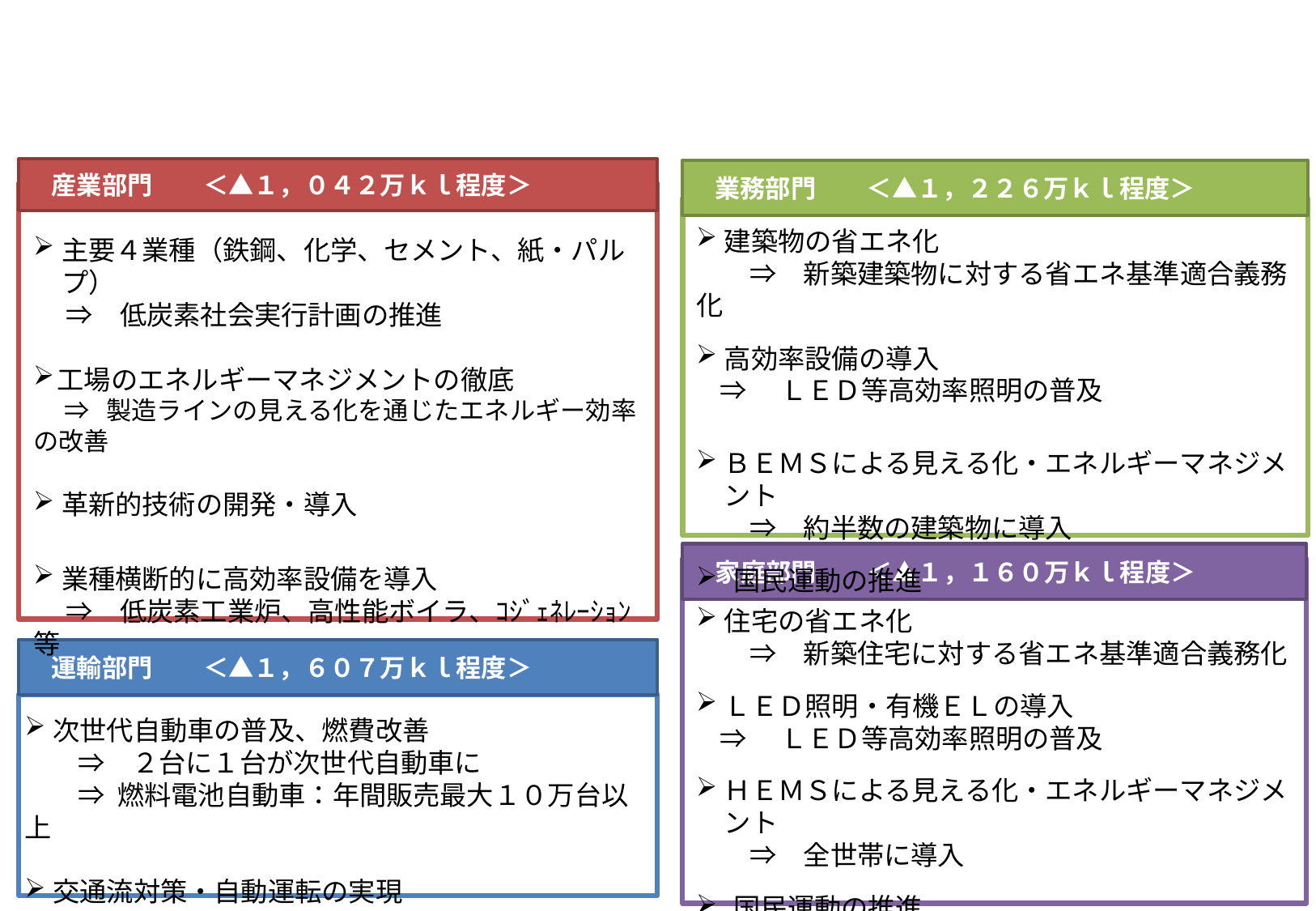

産業部門　　＜▲１，０４２万ｋｌ程度＞
　業務部門　　＜▲１，２２６万ｋｌ程度＞

建築物の省エネ化
　　⇒　新築建築物に対する省エネ基準適合義務化

高効率設備の導入
    ⇒　ＬＥＤ等高効率照明の普及

ＢＥＭＳによる見える化・エネルギーマネジメント
　　⇒　約半数の建築物に導入

国民運動の推進
主要４業種（鉄鋼、化学、セメント、紙・パルプ）
　 ⇒　低炭素社会実行計画の推進

工場のエネルギーマネジメントの徹底
　 ⇒   製造ラインの見える化を通じたエネルギー効率の改善

革新的技術の開発・導入

業種横断的に高効率設備を導入
　 ⇒　低炭素工業炉、高性能ボイラ、ｺｼﾞｪﾈﾚｰｼｮﾝ 等
　家庭部門　　＜▲１，１６０万ｋｌ程度＞

住宅の省エネ化
　　⇒　新築住宅に対する省エネ基準適合義務化

ＬＥＤ照明・有機ＥＬの導入
    ⇒　ＬＥＤ等高効率照明の普及

ＨＥＭＳによる見える化・エネルギーマネジメント
　　⇒　全世帯に導入

国民運動の推進
　運輸部門　　＜▲１，６０７万ｋｌ程度＞

次世代自動車の普及、燃費改善
　　⇒　２台に１台が次世代自動車に
　　⇒  燃料電池自動車：年間販売最大１０万台以上

交通流対策・自動運転の実現